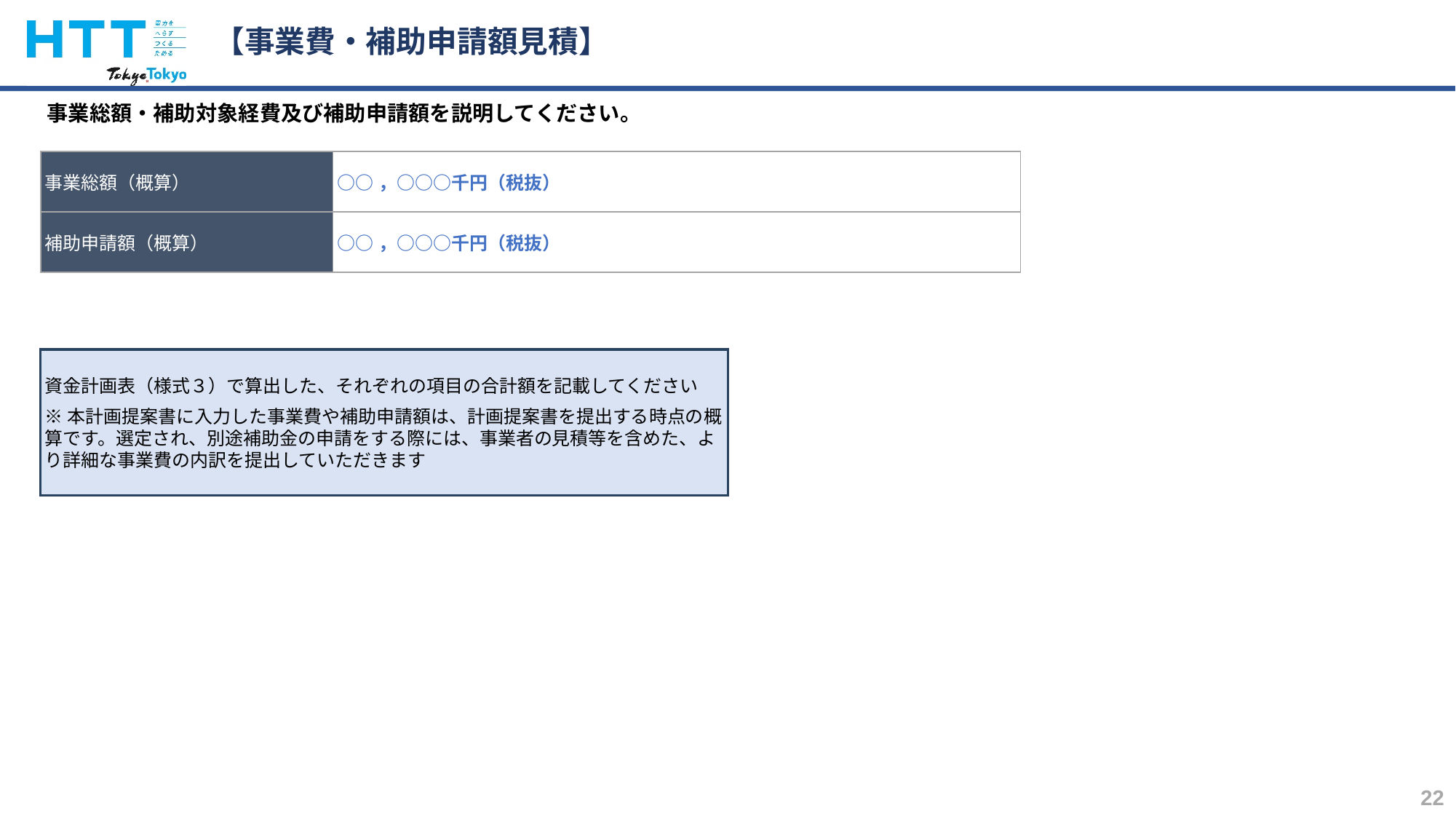

# 【事業費・補助申請額見積】
事業総額・補助対象経費及び補助申請額を説明してください。
| 事業総額（概算） | ○○，○○○千円（税抜） |
| --- | --- |
| 補助申請額（概算） | ○○，○○○千円（税抜） |
資金計画表（様式３）で算出した、それぞれの項目の合計額を記載してください
※本計画提案書に入力した事業費や補助申請額は、計画提案書を提出する時点の概算です。選定され、別途補助金の申請をする際には、事業者の見積等を含めた、より詳細な事業費の内訳を提出していただきます
22